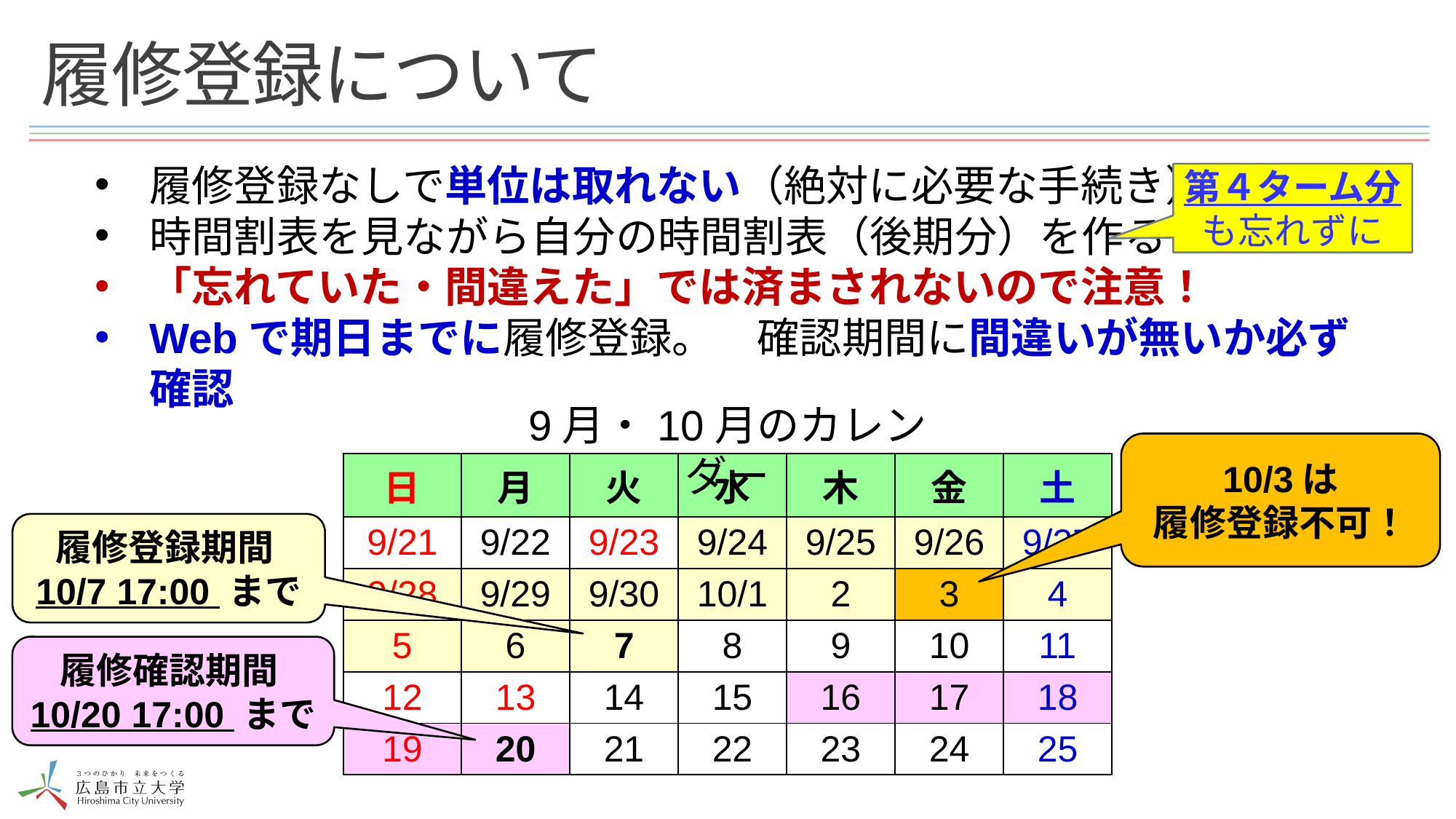

# 履修登録について
履修登録なしで単位は取れない（絶対に必要な手続き）
時間割表を見ながら自分の時間割表（後期分）を作る
「忘れていた・間違えた」では済まされないので注意！
Webで期日までに履修登録。　確認期間に間違いが無いか必ず確認
第４ターム分も忘れずに
9月・10月のカレンダー
10/3は
履修登録不可！
| 日 | 月 | 火 | 水 | 木 | 金 | 土 |
| --- | --- | --- | --- | --- | --- | --- |
| 9/21 | 9/22 | 9/23 | 9/24 | 9/25 | 9/26 | 9/27 |
| 9/28 | 9/29 | 9/30 | 10/1 | 2 | 3 | 4 |
| 5 | 6 | 7 | 8 | 9 | 10 | 11 |
| 12 | 13 | 14 | 15 | 16 | 17 | 18 |
| 19 | 20 | 21 | 22 | 23 | 24 | 25 |
履修登録期間10/7 17:00 まで
履修確認期間10/20 17:00 まで